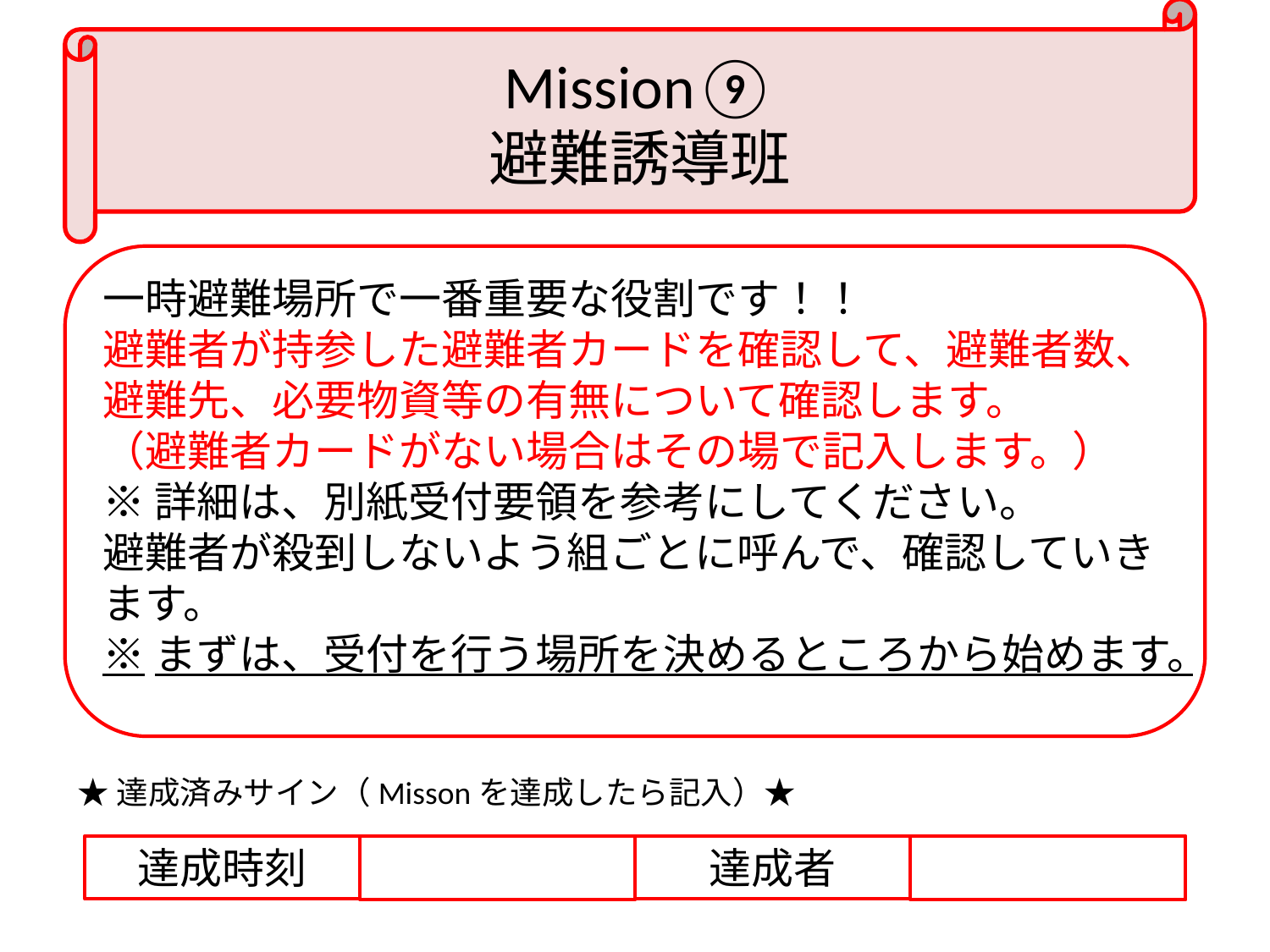

# Mission⑨ 避難誘導班

一時避難場所で一番重要な役割です！！
避難者が持参した避難者カードを確認して、避難者数、避難先、必要物資等の有無について確認します。
（避難者カードがない場合はその場で記入します。）
※詳細は、別紙受付要領を参考にしてください。
避難者が殺到しないよう組ごとに呼んで、確認していきます。
※まずは、受付を行う場所を決めるところから始めます。
★達成済みサイン（Missonを達成したら記入）★
達成時刻

達成者